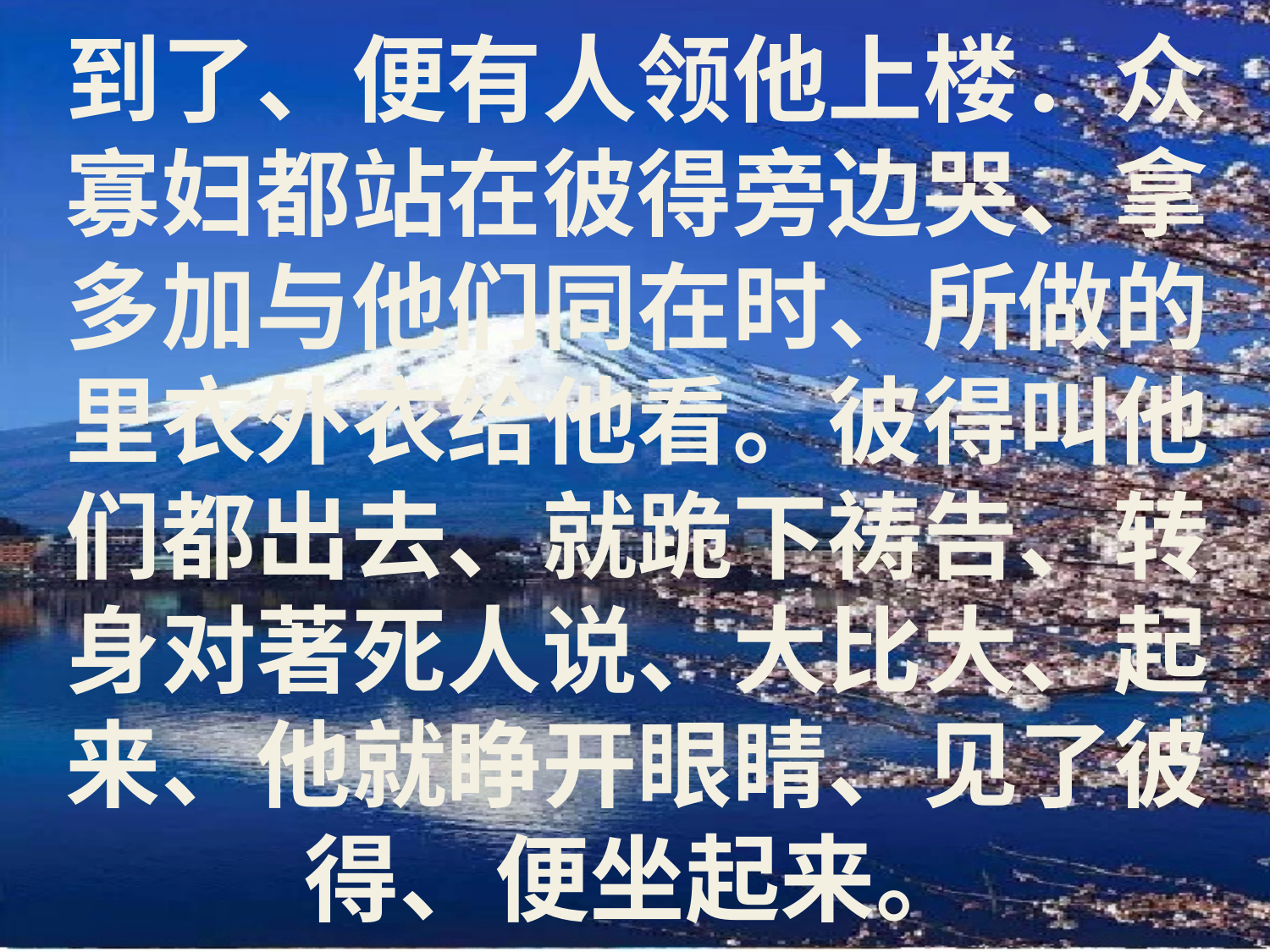

# 到了、便有人领他上楼．众寡妇都站在彼得旁边哭、拿多加与他们同在时、所做的里衣外衣给他看。彼得叫他们都出去、就跪下祷告、转身对著死人说、大比大、起来、他就睁开眼睛、见了彼得、便坐起来。